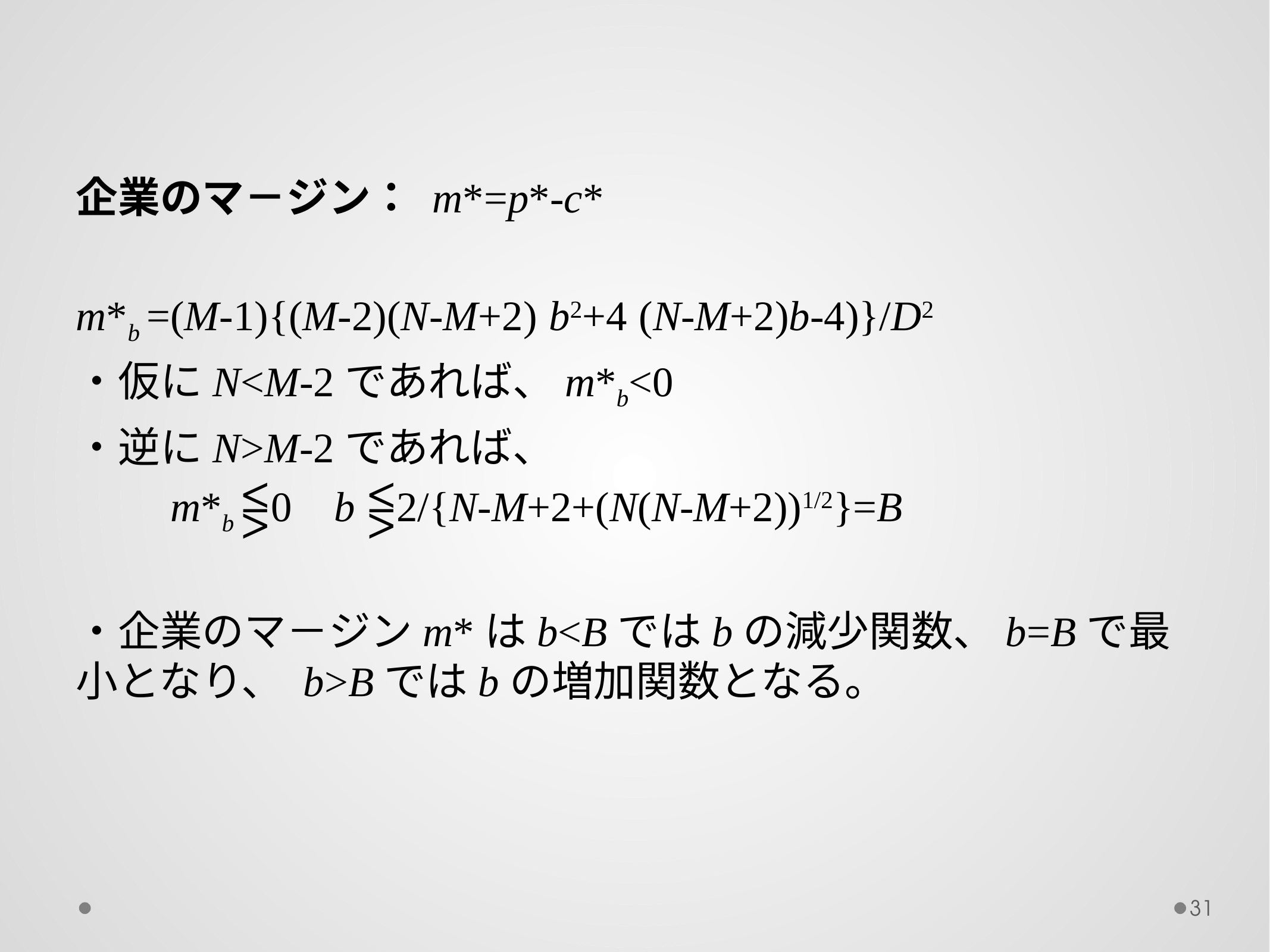

企業のマ－ジン： m*=p*-c*

m*b =(M-1){(M-2)(N-M+2) b2+4 (N-M+2)b-4)}/D2
・仮にN<M-2であれば、m*b<0
・逆にN>M-2であれば、
　　m*b ⋚0    b ⋚2/{N-M+2+(N(N-M+2))1/2}=B

・企業のマ－ジンm*はb<Bではbの減少関数、b=Bで最小となり、 b>Bではbの増加関数となる。

31